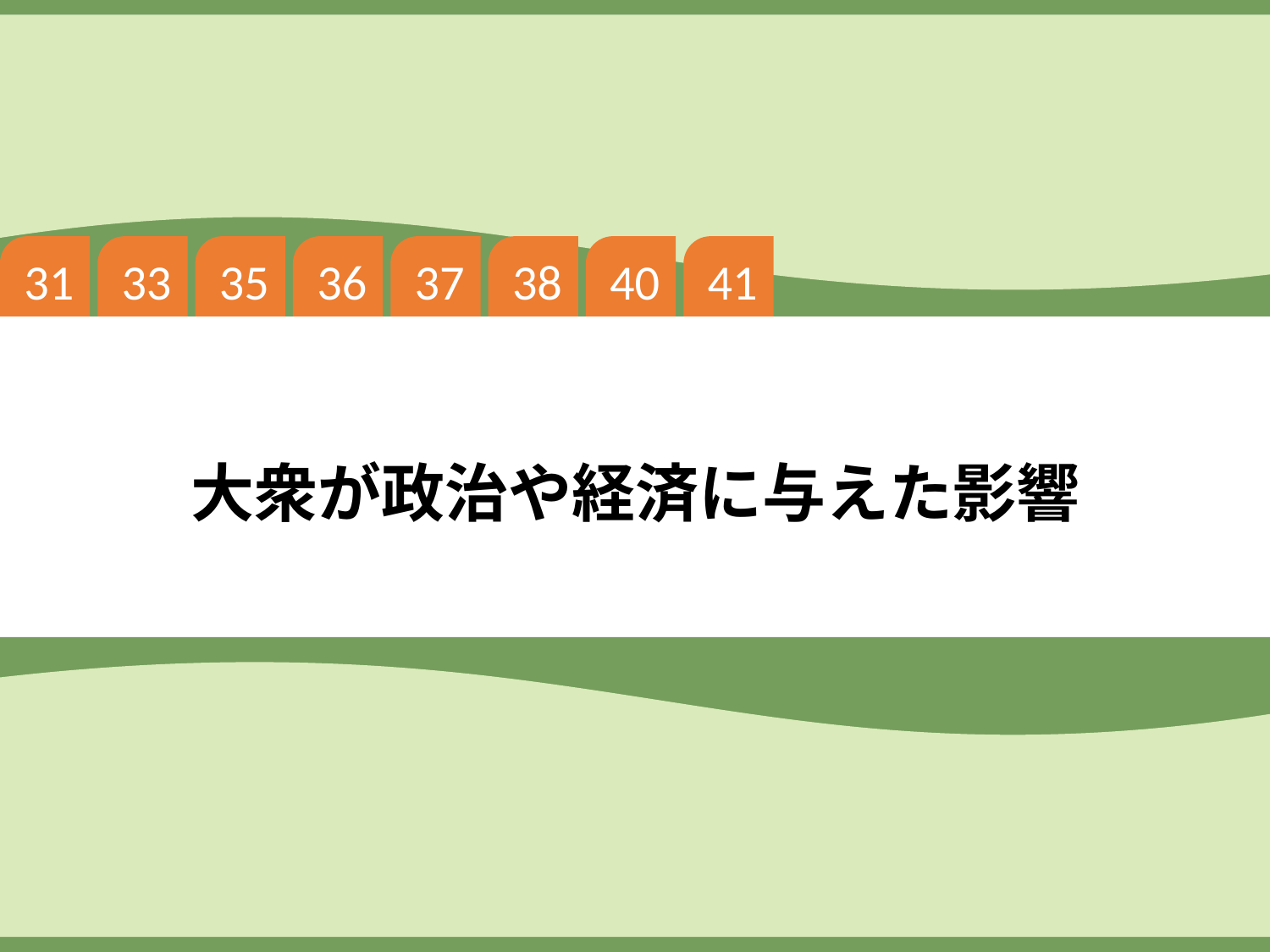

31
33
35
36
37
38
40
41
# 大衆が政治や経済に与えた影響